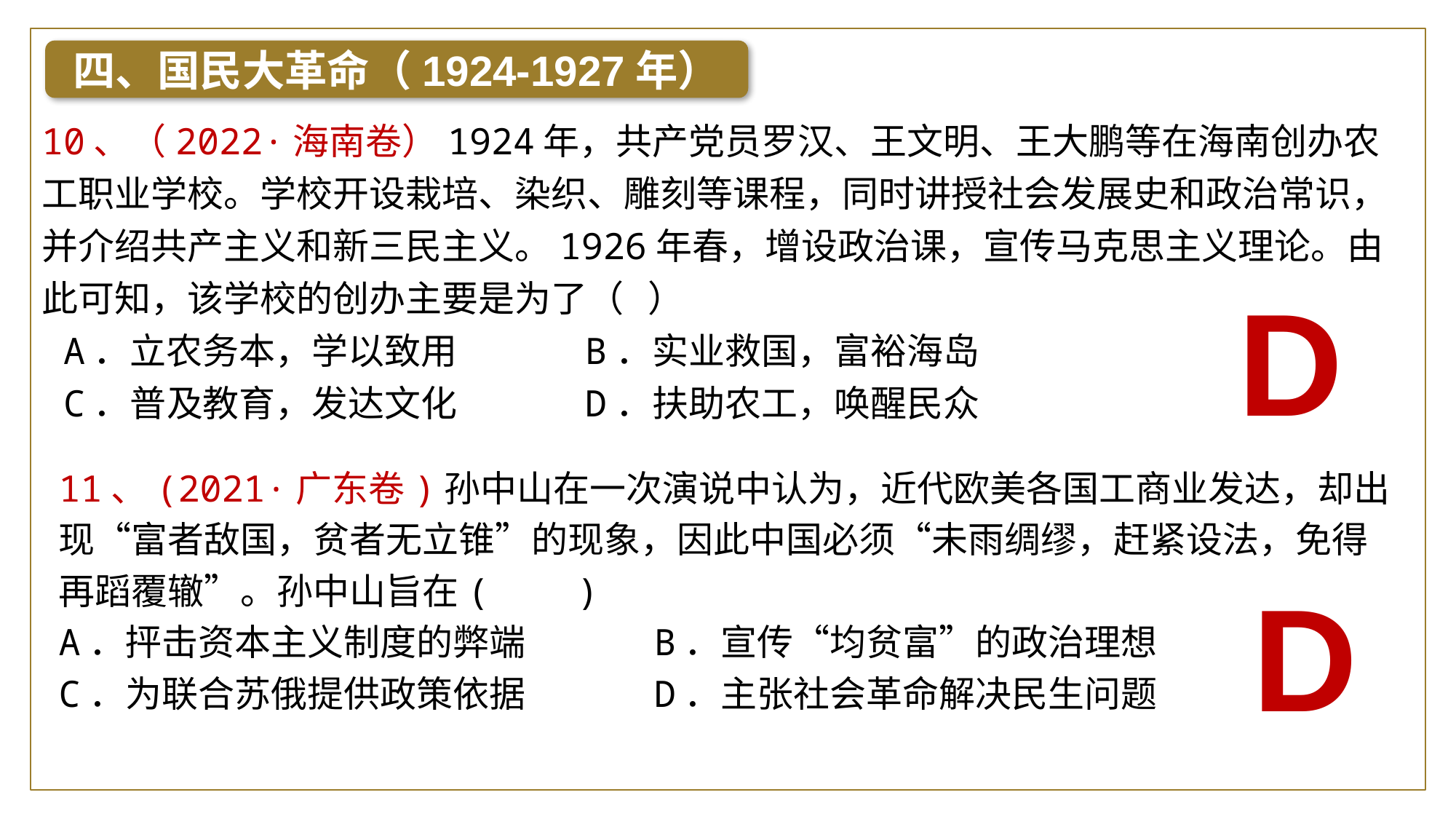

四、国民大革命（1924-1927年）
10、（2022·海南卷）1924年，共产党员罗汉、王文明、王大鹏等在海南创办农工职业学校。学校开设栽培、染织、雕刻等课程，同时讲授社会发展史和政治常识，并介绍共产主义和新三民主义。1926年春，增设政治课，宣传马克思主义理论。由此可知，该学校的创办主要是为了（   ）
 A．立农务本，学以致用	            B．实业救国，富裕海岛
 C．普及教育，发达文化	            D．扶助农工，唤醒民众

D
11、(2021·广东卷)孙中山在一次演说中认为，近代欧美各国工商业发达，却出现“富者敌国，贫者无立锥”的现象，因此中国必须“未雨绸缪，赶紧设法，免得再蹈覆辙”。孙中山旨在(    )
A．抨击资本主义制度的弊端	     B．宣传“均贫富”的政治理想
C．为联合苏俄提供政策依据	     D．主张社会革命解决民生问题
D